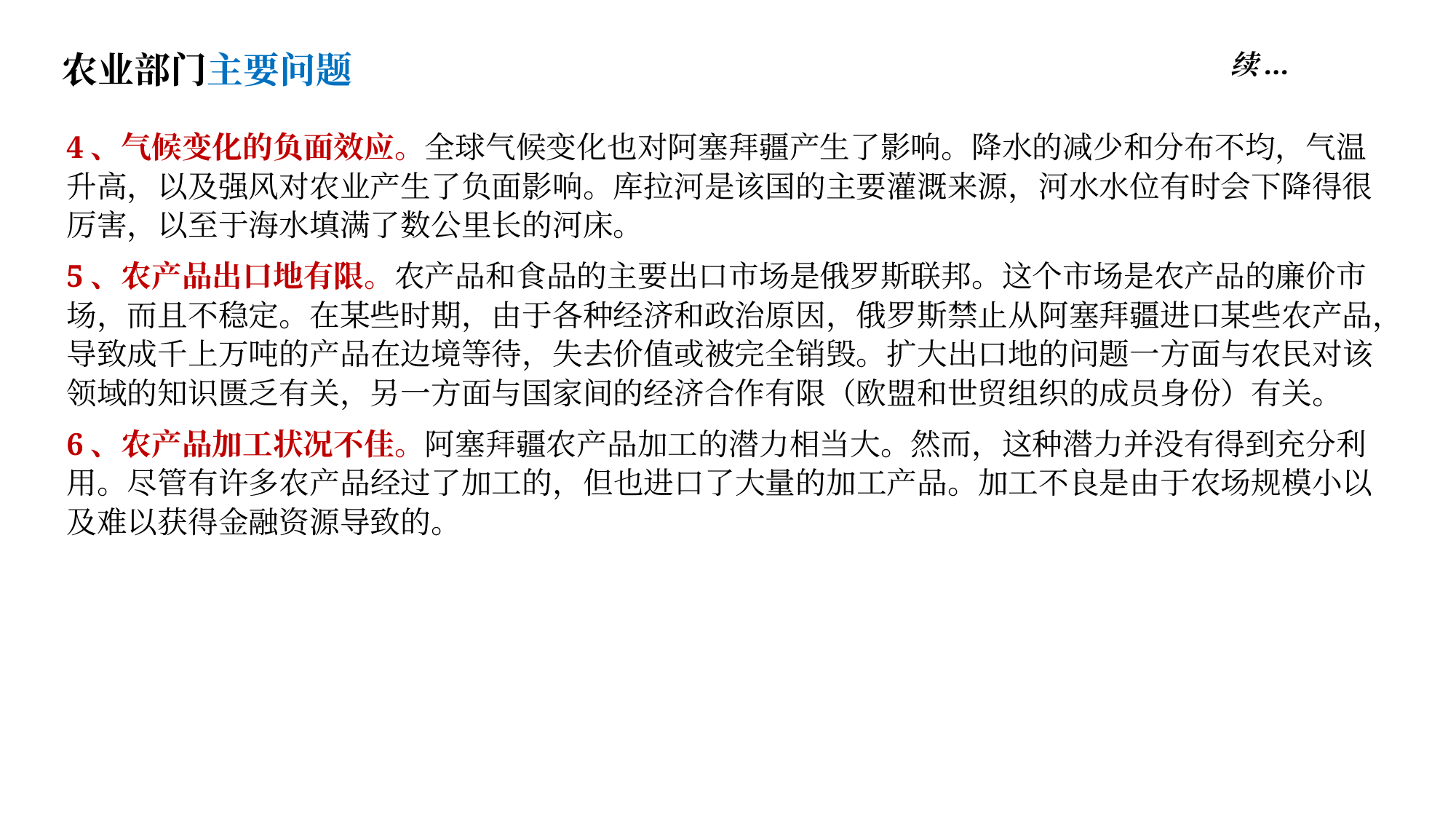

农业部门主要问题
续...
4、气候变化的负面效应。全球气候变化也对阿塞拜疆产生了影响。降水的减少和分布不均，气温升高，以及强风对农业产生了负面影响。库拉河是该国的主要灌溉来源，河水水位有时会下降得很厉害，以至于海水填满了数公里长的河床。
5、农产品出口地有限。农产品和食品的主要出口市场是俄罗斯联邦。这个市场是农产品的廉价市场，而且不稳定。在某些时期，由于各种经济和政治原因，俄罗斯禁止从阿塞拜疆进口某些农产品，导致成千上万吨的产品在边境等待，失去价值或被完全销毁。扩大出口地的问题一方面与农民对该领域的知识匮乏有关，另一方面与国家间的经济合作有限（欧盟和世贸组织的成员身份）有关。
6、农产品加工状况不佳。阿塞拜疆农产品加工的潜力相当大。然而，这种潜力并没有得到充分利用。尽管有许多农产品经过了加工的，但也进口了大量的加工产品。加工不良是由于农场规模小以及难以获得金融资源导致的。